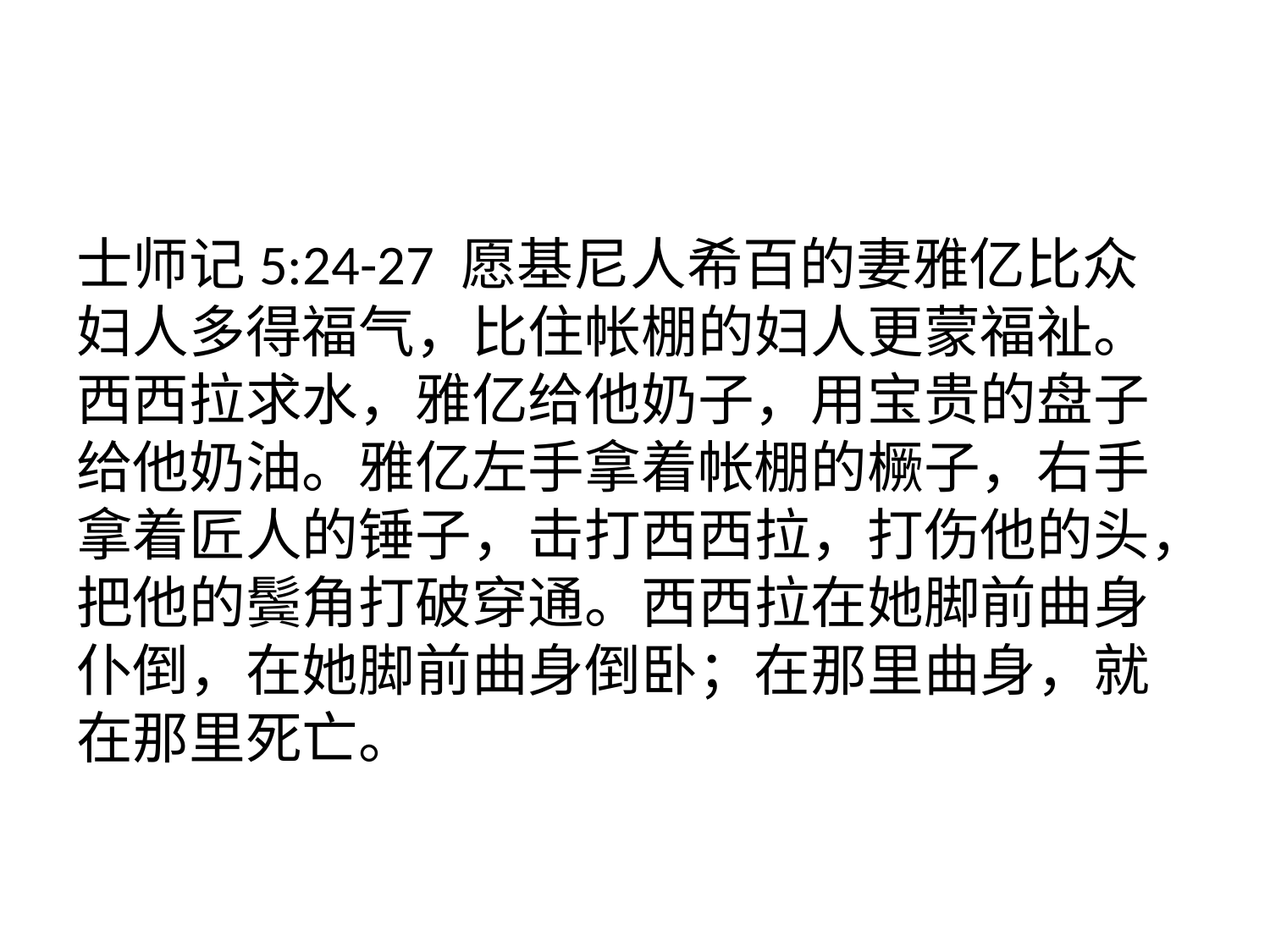

#
士师记5:24-27 愿基尼人希百的妻雅亿比众妇人多得福气，比住帐棚的妇人更蒙福祉。西西拉求水，雅亿给他奶子，用宝贵的盘子给他奶油。雅亿左手拿着帐棚的橛子，右手拿着匠人的锤子，击打西西拉，打伤他的头，把他的鬓角打破穿通。西西拉在她脚前曲身仆倒，在她脚前曲身倒卧；在那里曲身，就在那里死亡。